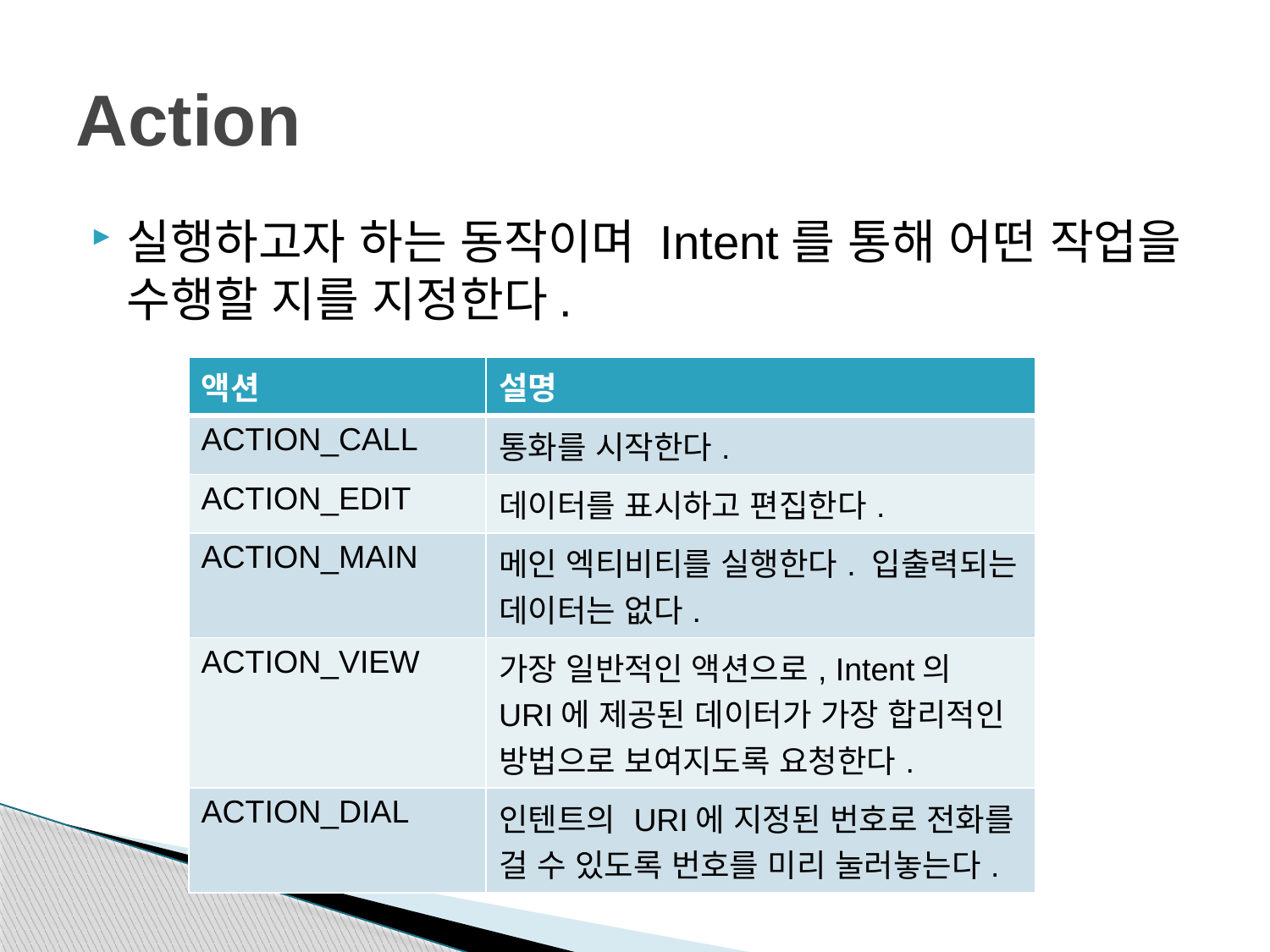

# Action
실행하고자 하는 동작이며 Intent를 통해 어떤 작업을 수행할 지를 지정한다.
| 액션 | 설명 |
| --- | --- |
| ACTION\_CALL | 통화를 시작한다. |
| ACTION\_EDIT | 데이터를 표시하고 편집한다. |
| ACTION\_MAIN | 메인 엑티비티를 실행한다. 입출력되는 데이터는 없다. |
| ACTION\_VIEW | 가장 일반적인 액션으로, Intent의 URI에 제공된 데이터가 가장 합리적인 방법으로 보여지도록 요청한다. |
| ACTION\_DIAL | 인텐트의 URI에 지정된 번호로 전화를 걸 수 있도록 번호를 미리 눌러놓는다. |